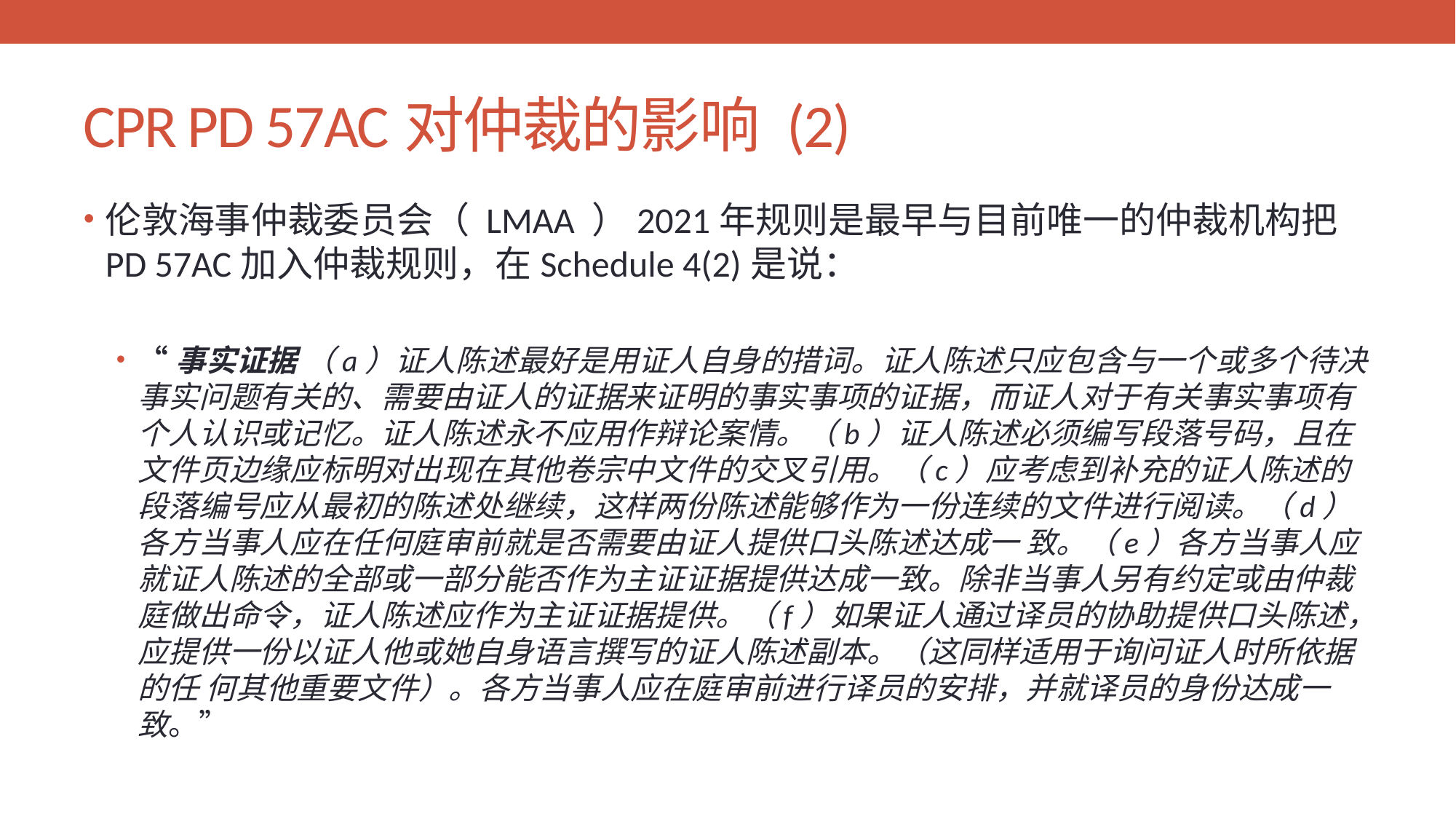

# CPR PD 57AC对仲裁的影响 (2)
伦敦海事仲裁委员会（ LMAA ）2021年规则是最早与目前唯一的仲裁机构把PD 57AC加入仲裁规则，在Schedule 4(2)是说：

“事实证据 （a）证人陈述最好是用证人自身的措词。证人陈述只应包含与一个或多个待决事实问题有关的、需要由证人的证据来证明的事实事项的证据，而证人对于有关事实事项有个人认识或记忆。证人陈述永不应用作辩论案情。（b）证人陈述必须编写段落号码，且在文件页边缘应标明对出现在其他卷宗中文件的交叉引用。（c）应考虑到补充的证人陈述的段落编号应从最初的陈述处继续，这样两份陈述能够作为一份连续的文件进行阅读。（d）各方当事人应在任何庭审前就是否需要由证人提供口头陈述达成一 致。（e）各方当事人应就证人陈述的全部或一部分能否作为主证证据提供达成一致。除非当事人另有约定或由仲裁庭做出命令，证人陈述应作为主证证据提供。（f）如果证人通过译员的协助提供口头陈述，应提供一份以证人他或她自身语言撰写的证人陈述副本。（这同样适用于询问证人时所依据的任 何其他重要文件）。各方当事人应在庭审前进行译员的安排，并就译员的身份达成一致。”